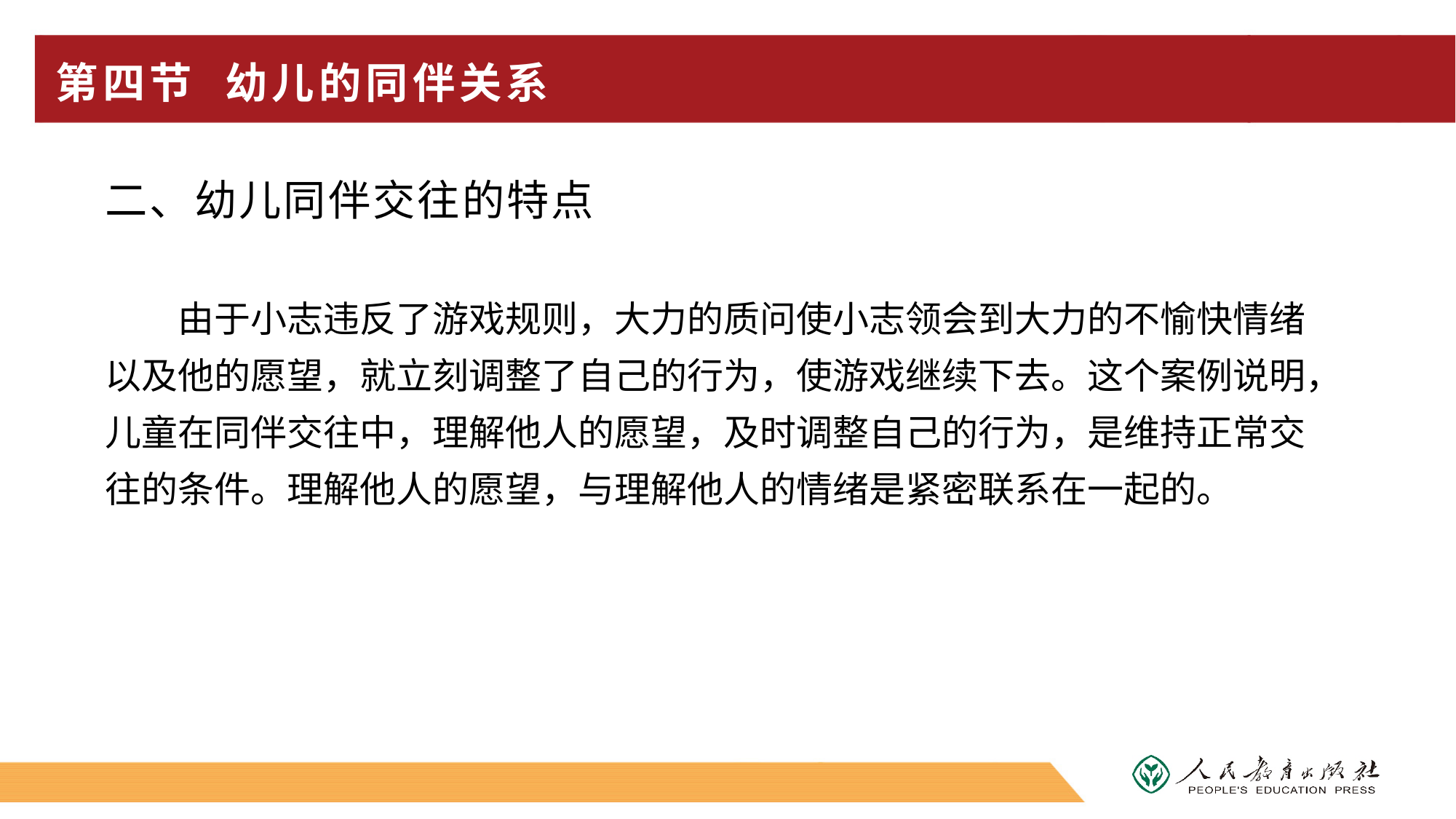

# 第四节  幼儿的同伴关系
二、幼儿同伴交往的特点
由于小志违反了游戏规则，大力的质问使小志领会到大力的不愉快情绪以及他的愿望，就立刻调整了自己的行为，使游戏继续下去。这个案例说明，儿童在同伴交往中，理解他人的愿望，及时调整自己的行为，是维持正常交往的条件。理解他人的愿望，与理解他人的情绪是紧密联系在一起的。